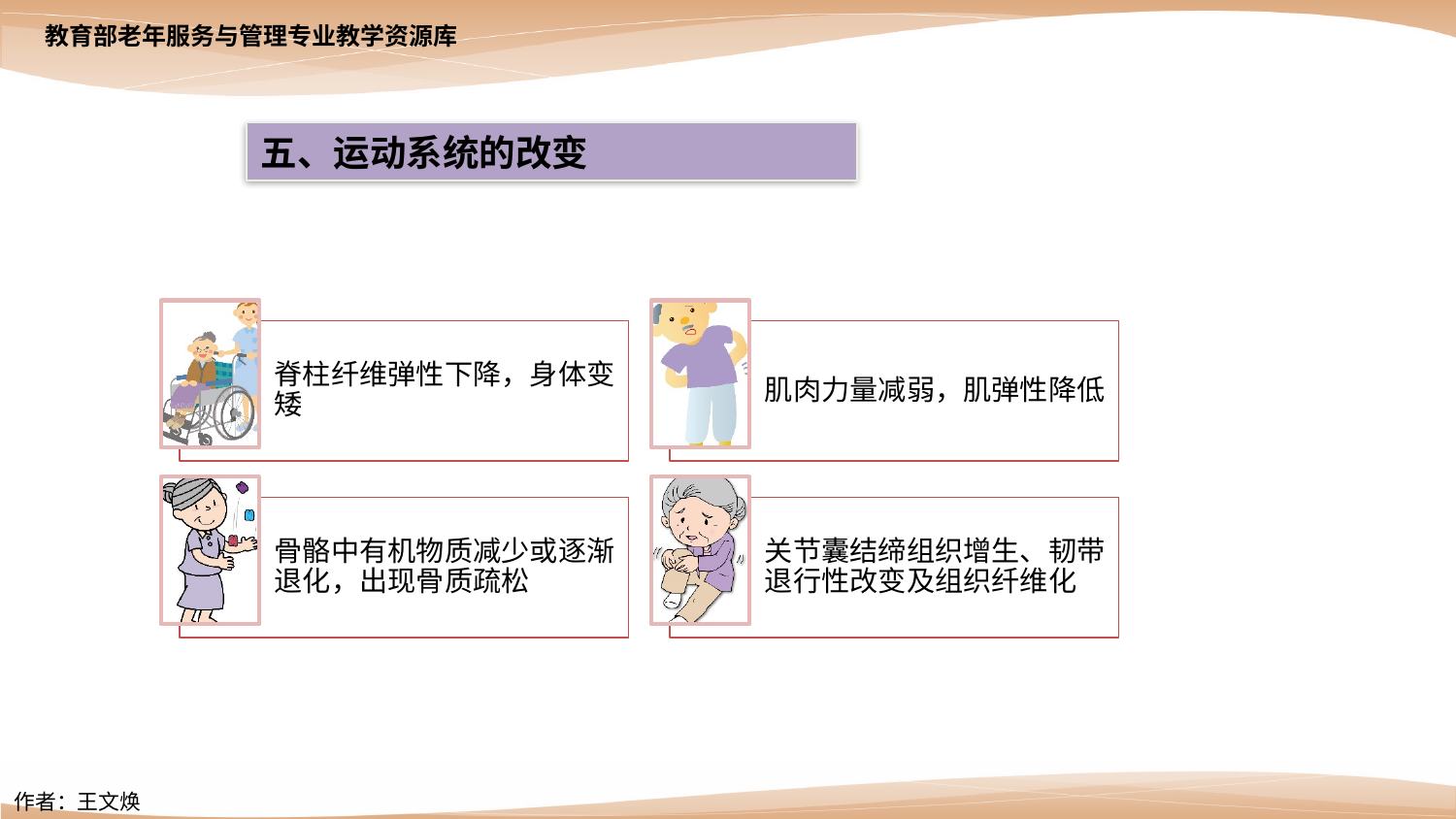

五、运动系统的改变
脊柱纤维弹性下降，身体变矮
肌肉力量减弱，肌弹性降低
骨骼中有机物质减少或逐渐退化，出现骨质疏松
关节囊结缔组织增生、韧带退行性改变及组织纤维化